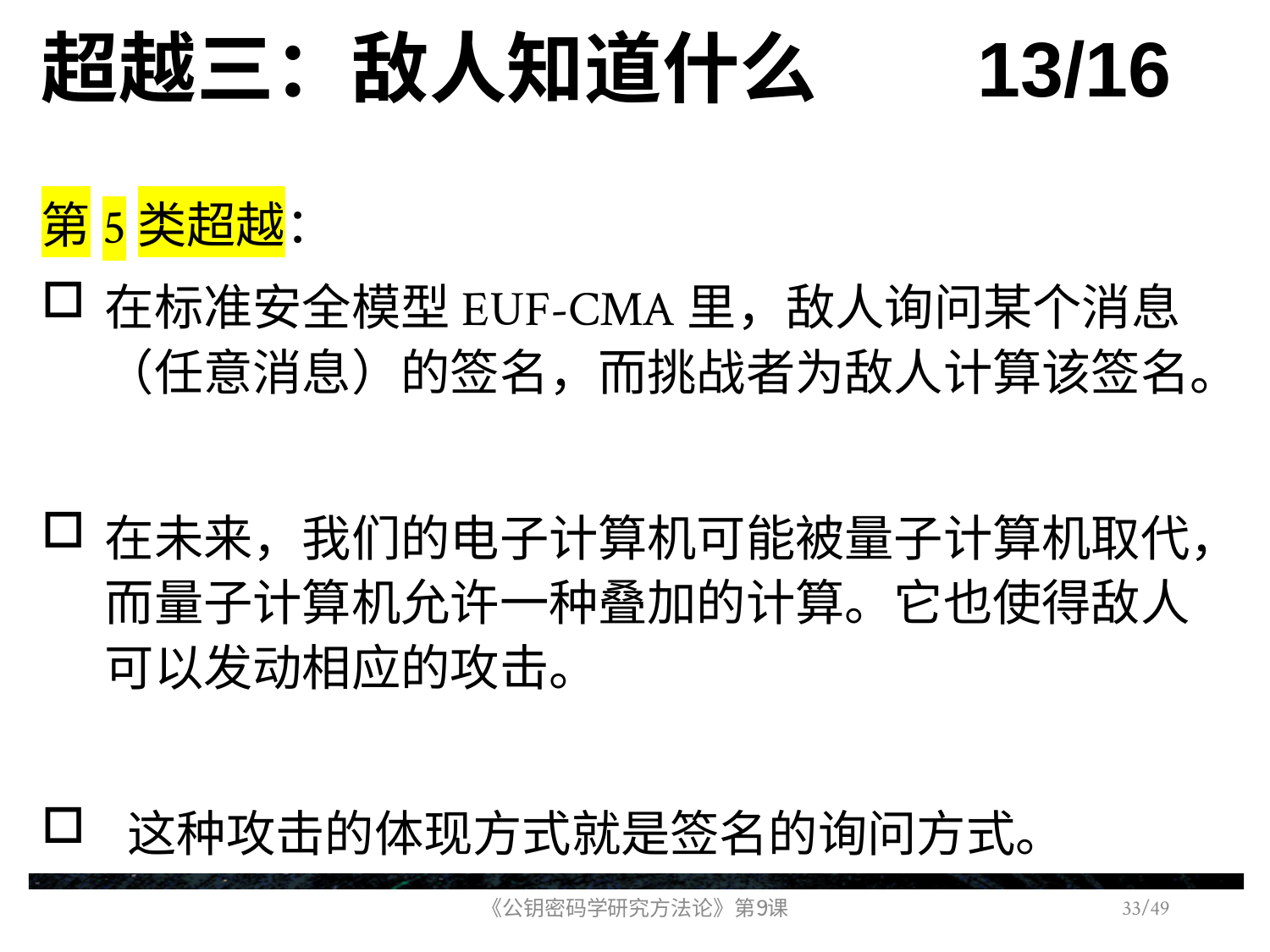

# 超越三：敌人知道什么        13/16
第5类超越：
在标准安全模型EUF-CMA里，敌人询问某个消息（任意消息）的签名，而挑战者为敌人计算该签名。

在未来，我们的电子计算机可能被量子计算机取代，而量子计算机允许一种叠加的计算。它也使得敌人可以发动相应的攻击。

 这种攻击的体现方式就是签名的询问方式。
《公钥密码学研究方法论》第9课
33/49